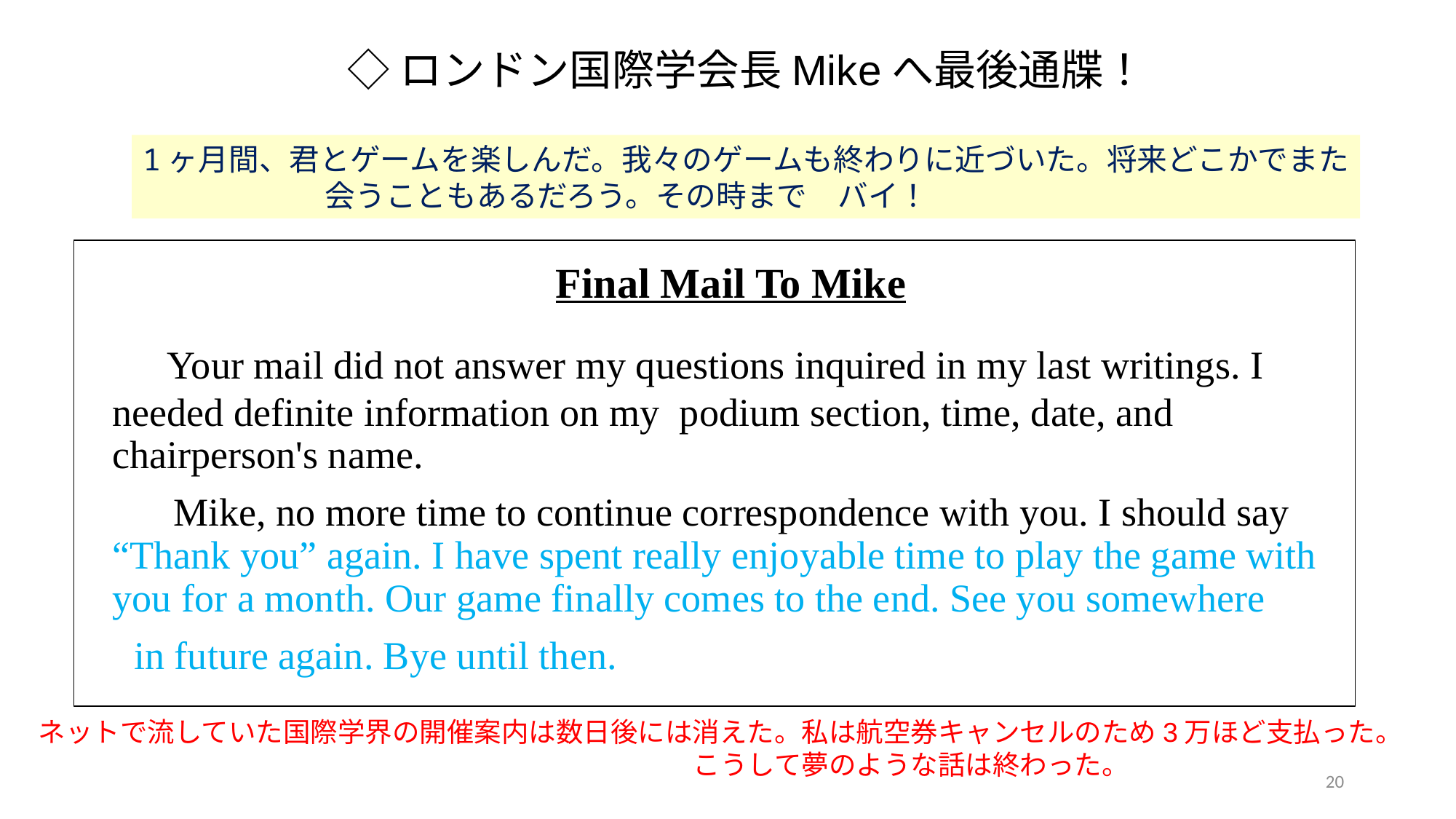

◇ロンドン国際学会長Mikeへ最後通牒！
1ヶ月間、君とゲームを楽しんだ。我々のゲームも終わりに近づいた。将来どこかでまた
　　　　　　会うこともあるだろう。その時まで　バイ！
                   　　　Final Mail To Mike
      Your mail did not answer my questions inquired in my last writings. I needed definite information on my  podium section, time, date, and chairperson's name.
         Mike, no more time to continue correspondence with you. I should say “Thank you” again. I have spent really enjoyable time to play the game with you for a month. Our game finally comes to the end. See you somewhere
     in future again. Bye until then.

ネットで流していた国際学界の開催案内は数日後には消えた。私は航空券キャンセルのため3万ほど支払った。
　　　　　　　　　　　　　　　　　　　　　　　　こうして夢のような話は終わった。
20